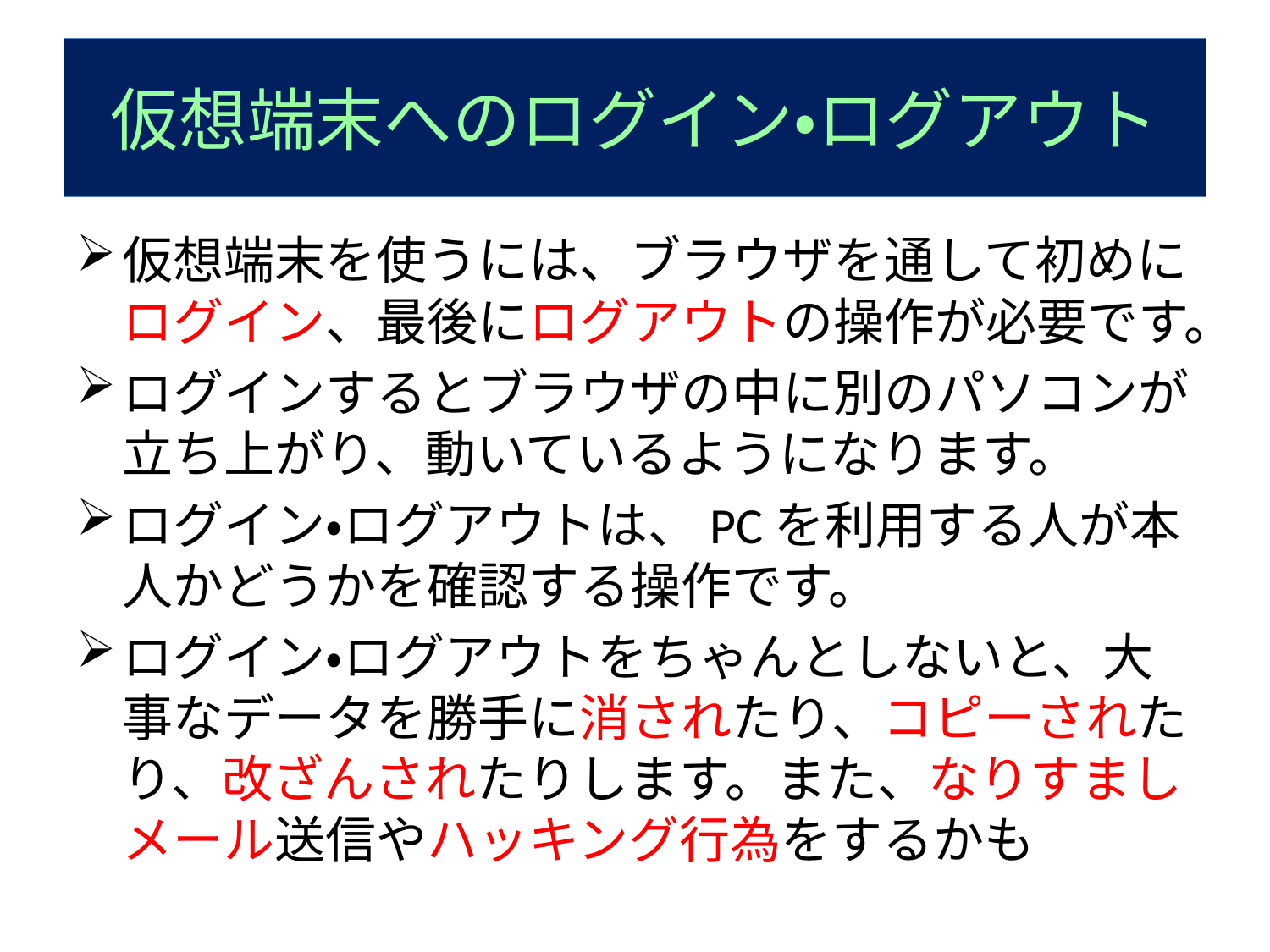

# 仮想端末へのログイン・ログアウト
仮想端末を使うには、ブラウザを通して初めにログイン、最後にログアウトの操作が必要です。
ログインするとブラウザの中に別のパソコンが立ち上がり、動いているようになります。
ログイン・ログアウトは、PCを利用する人が本人かどうかを確認する操作です。
ログイン・ログアウトをちゃんとしないと、大事なデータを勝手に消されたり、コピーされたり、改ざんされたりします。また、なりすましメール送信やハッキング行為をするかも